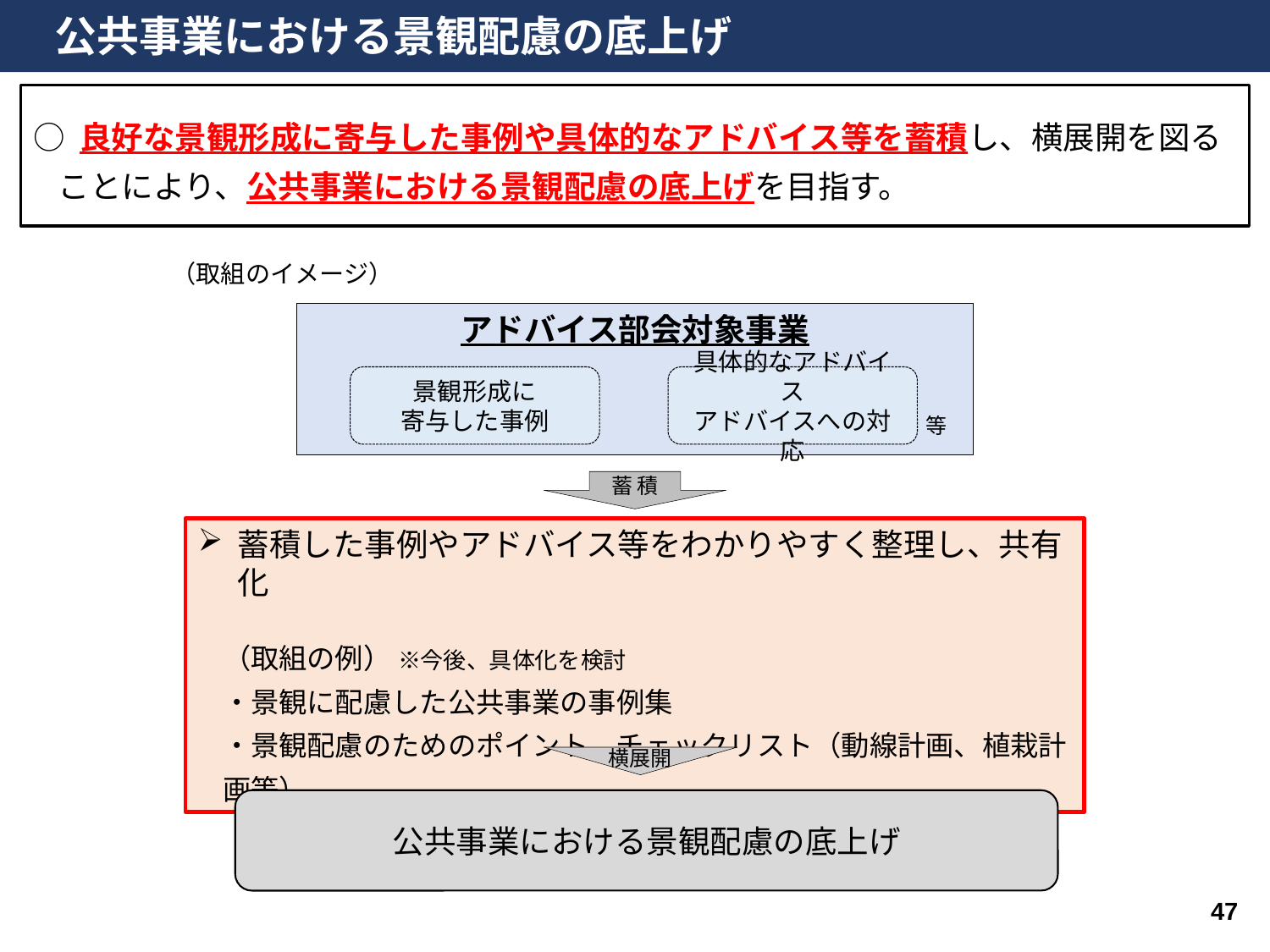

公共事業における景観配慮の底上げ
○ 良好な景観形成に寄与した事例や具体的なアドバイス等を蓄積し、横展開を図ることにより、公共事業における景観配慮の底上げを目指す。
（取組のイメージ）
アドバイス部会対象事業

景観形成に
寄与した事例
具体的なアドバイス
アドバイスへの対応
等
蓄 積
蓄積した事例やアドバイス等をわかりやすく整理し、共有化

（取組の例） ※今後、具体化を検討
・景観に配慮した公共事業の事例集
・景観配慮のためのポイント、チェックリスト（動線計画、植栽計画等）
横展開

公共事業における景観配慮の底上げ
47